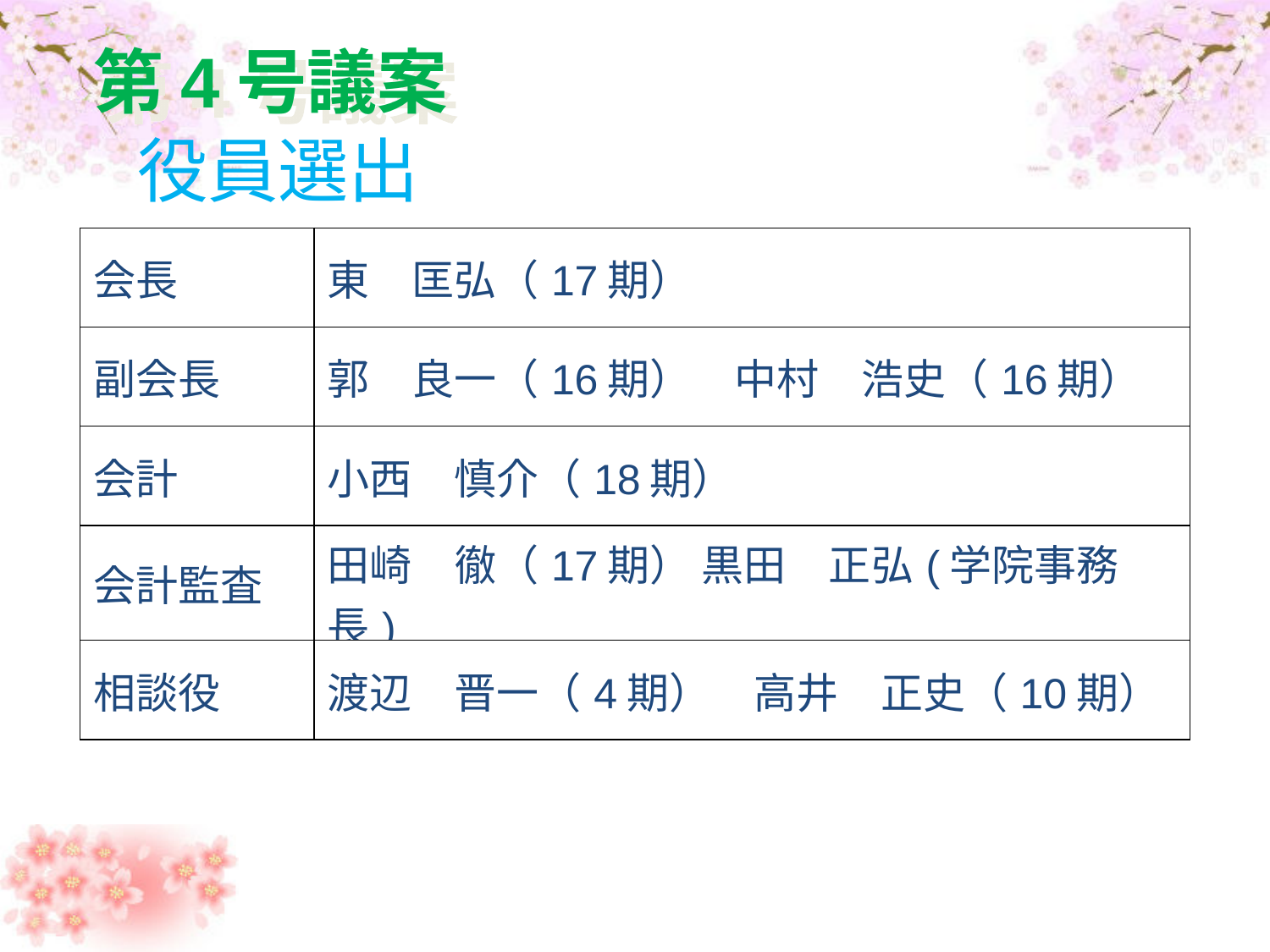

第4号議案
役員選出
| 会長 | 東　匡弘（17期） |
| --- | --- |
| 副会長 | 郭　良一（16期）　中村　浩史（16期） |
| 会計 | 小西　慎介（18期） |
| 会計監査 | 田崎　徹（17期） 黒田　正弘(学院事務長) |
| 相談役 | 渡辺　晋一（4期）　高井　正史（10期） |